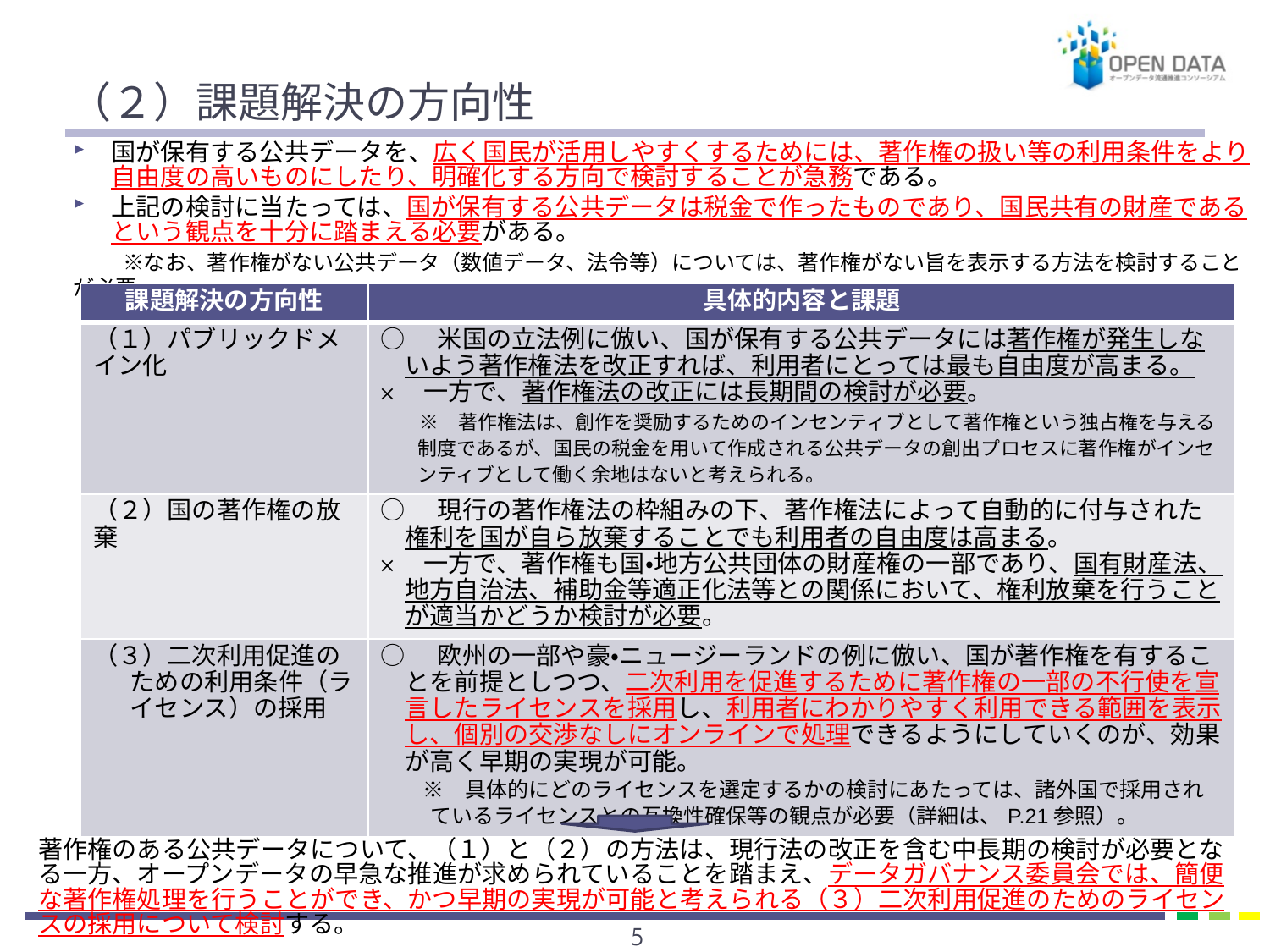

# （２）課題解決の方向性
国が保有する公共データを、広く国民が活用しやすくするためには、著作権の扱い等の利用条件をより自由度の高いものにしたり、明確化する方向で検討することが急務である。
上記の検討に当たっては、国が保有する公共データは税金で作ったものであり、国民共有の財産であるという観点を十分に踏まえる必要がある。
　　※なお、著作権がない公共データ（数値データ、法令等）については、著作権がない旨を表示する方法を検討することが必要。

| 課題解決の方向性 | 具体的内容と課題 |
| --- | --- |
| （１）パブリックドメイン化 | ○　米国の立法例に倣い、国が保有する公共データには著作権が発生しないよう著作権法を改正すれば、利用者にとっては最も自由度が高まる。 ×　一方で、著作権法の改正には長期間の検討が必要。 　　※　著作権法は、創作を奨励するためのインセンティブとして著作権という独占権を与える制度であるが、国民の税金を用いて作成される公共データの創出プロセスに著作権がインセンティブとして働く余地はないと考えられる。 |
| （２）国の著作権の放棄 | ○　現行の著作権法の枠組みの下、著作権法によって自動的に付与された権利を国が自ら放棄することでも利用者の自由度は高まる。 ×　一方で、著作権も国・地方公共団体の財産権の一部であり、国有財産法、地方自治法、補助金等適正化法等との関係において、権利放棄を行うことが適当かどうか検討が必要。 |
| （３）二次利用促進のための利用条件（ライセンス）の採用 | ○　欧州の一部や豪・ニュージーランドの例に倣い、国が著作権を有することを前提としつつ、二次利用を促進するために著作権の一部の不行使を宣言したライセンスを採用し、利用者にわかりやすく利用できる範囲を表示し、個別の交渉なしにオンラインで処理できるようにしていくのが、効果が高く早期の実現が可能。 　　※　具体的にどのライセンスを選定するかの検討にあたっては、諸外国で採用されているライセンスとの互換性確保等の観点が必要（詳細は、P.21参照）。 |

著作権のある公共データについて、（１）と（２）の方法は、現行法の改正を含む中長期の検討が必要となる一方、オープンデータの早急な推進が求められていることを踏まえ、データガバナンス委員会では、簡便な著作権処理を行うことができ、かつ早期の実現が可能と考えられる（３）二次利用促進のためのライセンスの採用について検討する。
5